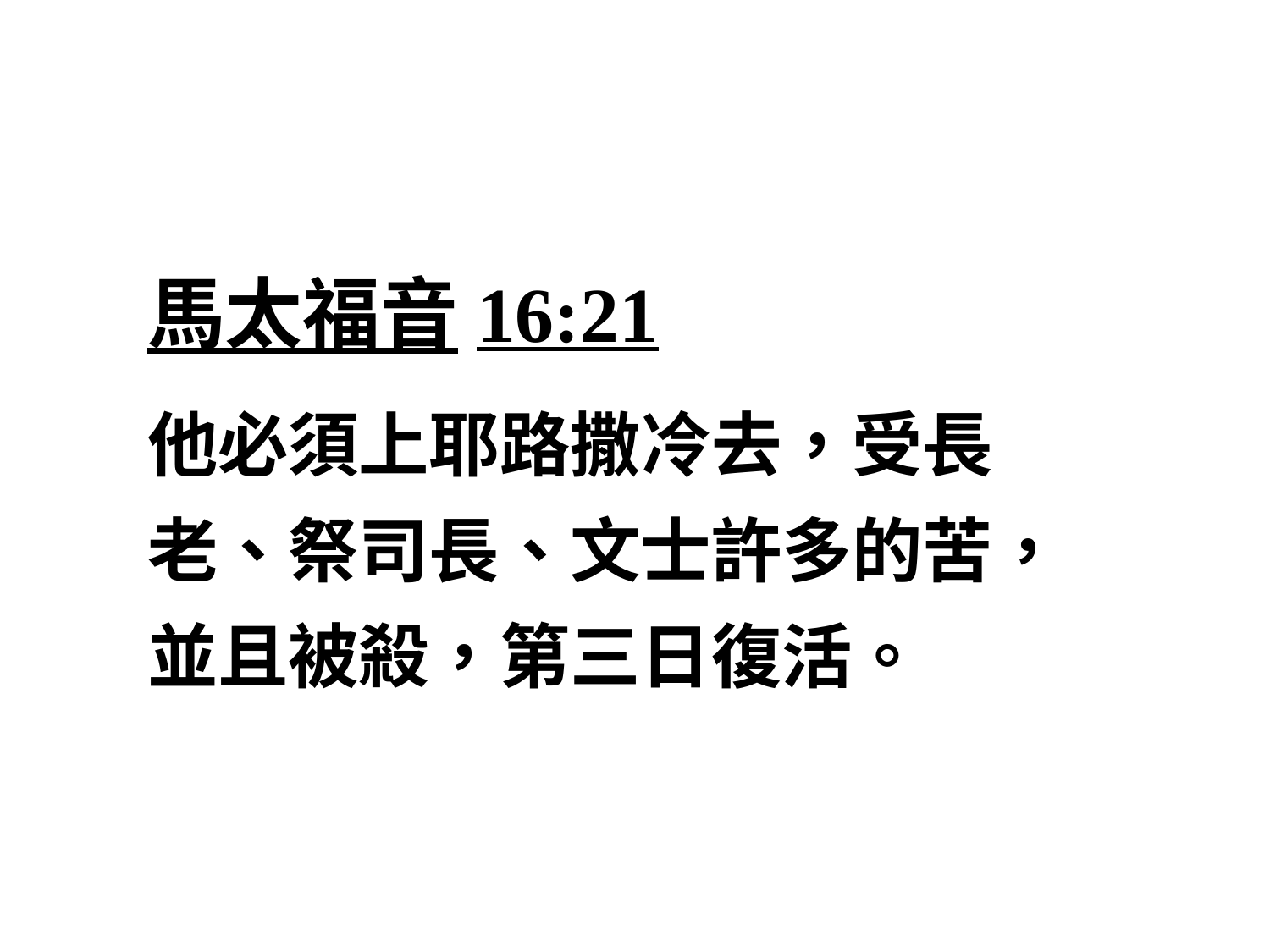

馬太福音16:21

他必須上耶路撒冷去，受長老、祭司長、文士許多的苦，並且被殺，第三日復活。